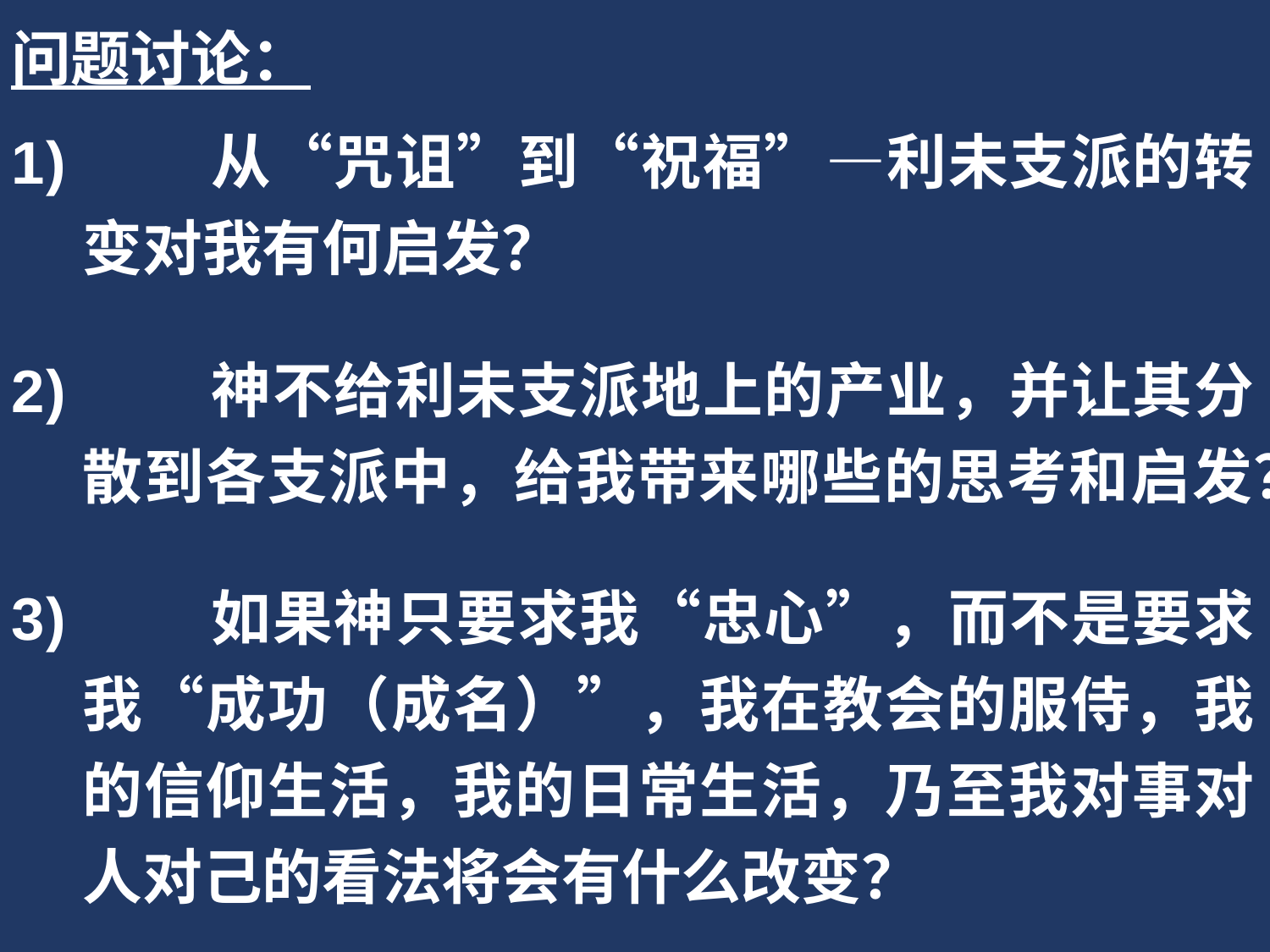

问题讨论：
	从“咒诅”到“祝福”—利未支派的转变对我有何启发？

	神不给利未支派地上的产业，并让其分散到各支派中，给我带来哪些的思考和启发？

	如果神只要求我“忠心”，而不是要求我“成功（成名）”，我在教会的服侍，我的信仰生活，我的日常生活，乃至我对事对人对己的看法将会有什么改变？